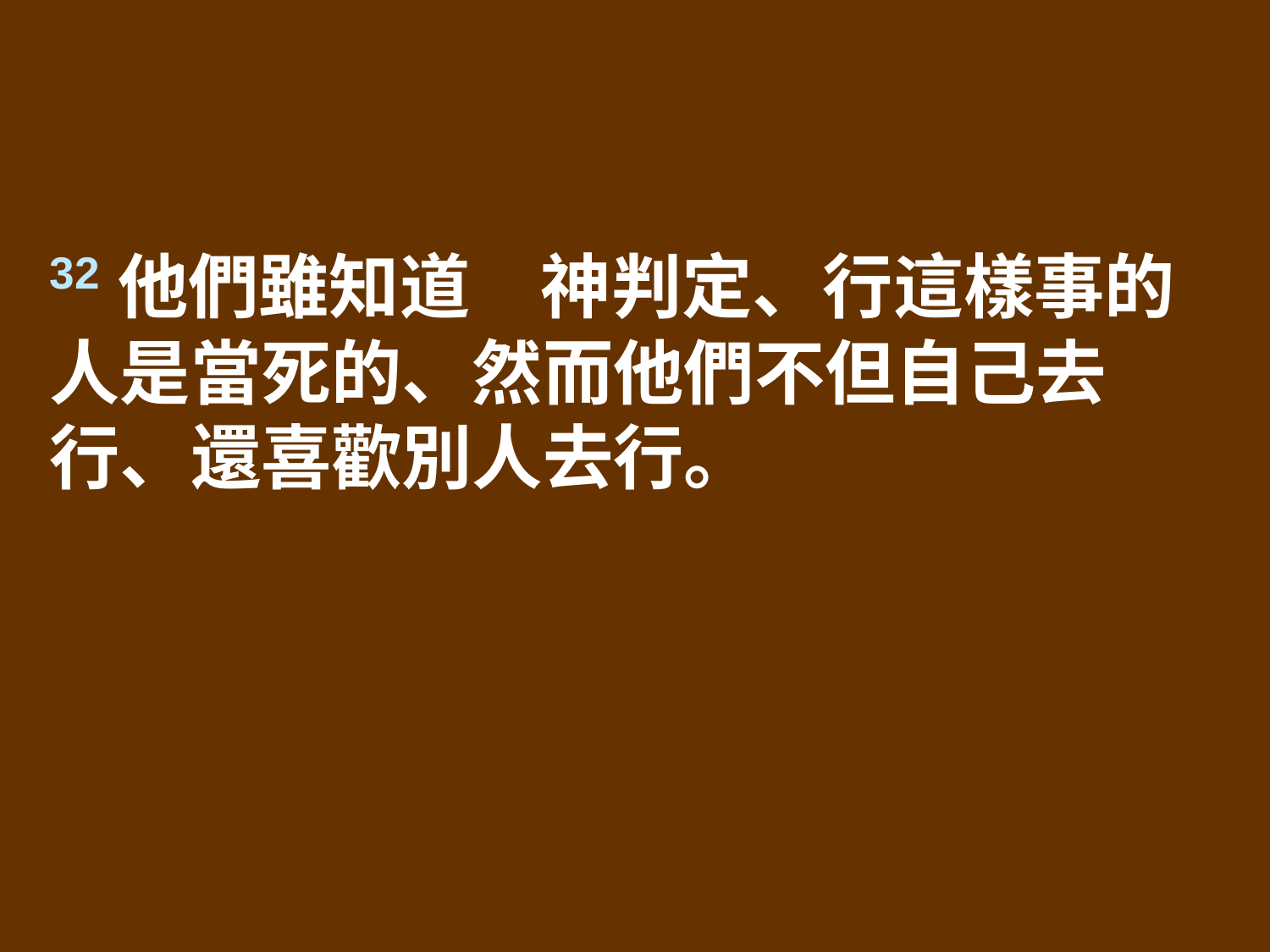

32他們雖知道　神判定、行這樣事的人是當死的、然而他們不但自己去行、還喜歡別人去行。